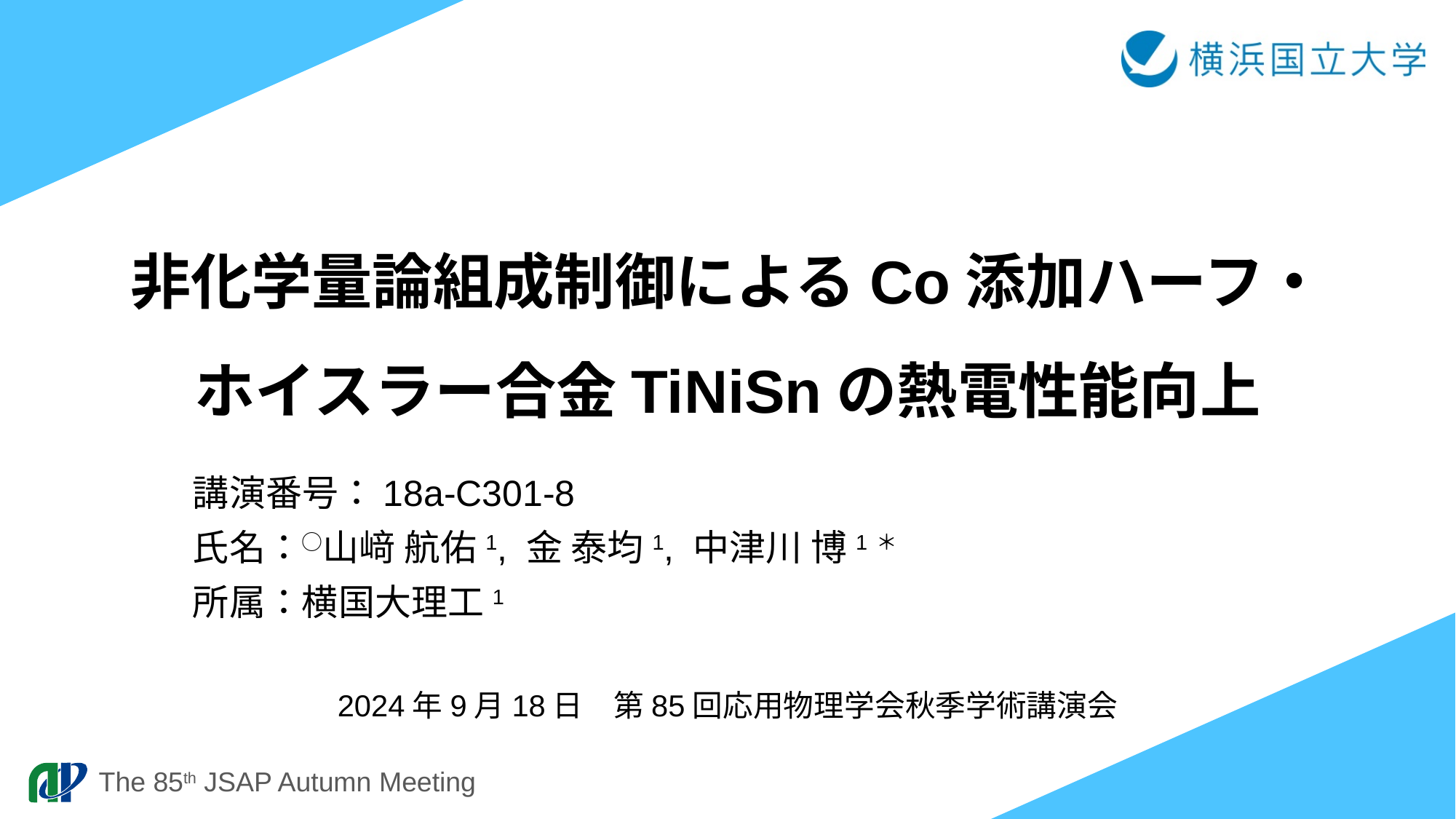

# 非化学量論組成制御によるCo添加ハーフ・ホイスラー合金TiNiSnの熱電性能向上
講演番号：18a-C301-8
氏名：○山﨑 航佑1, 金 泰均1, 中津川 博1＊
所属：横国大理工1

2024年9月18日　第85回応用物理学会秋季学術講演会